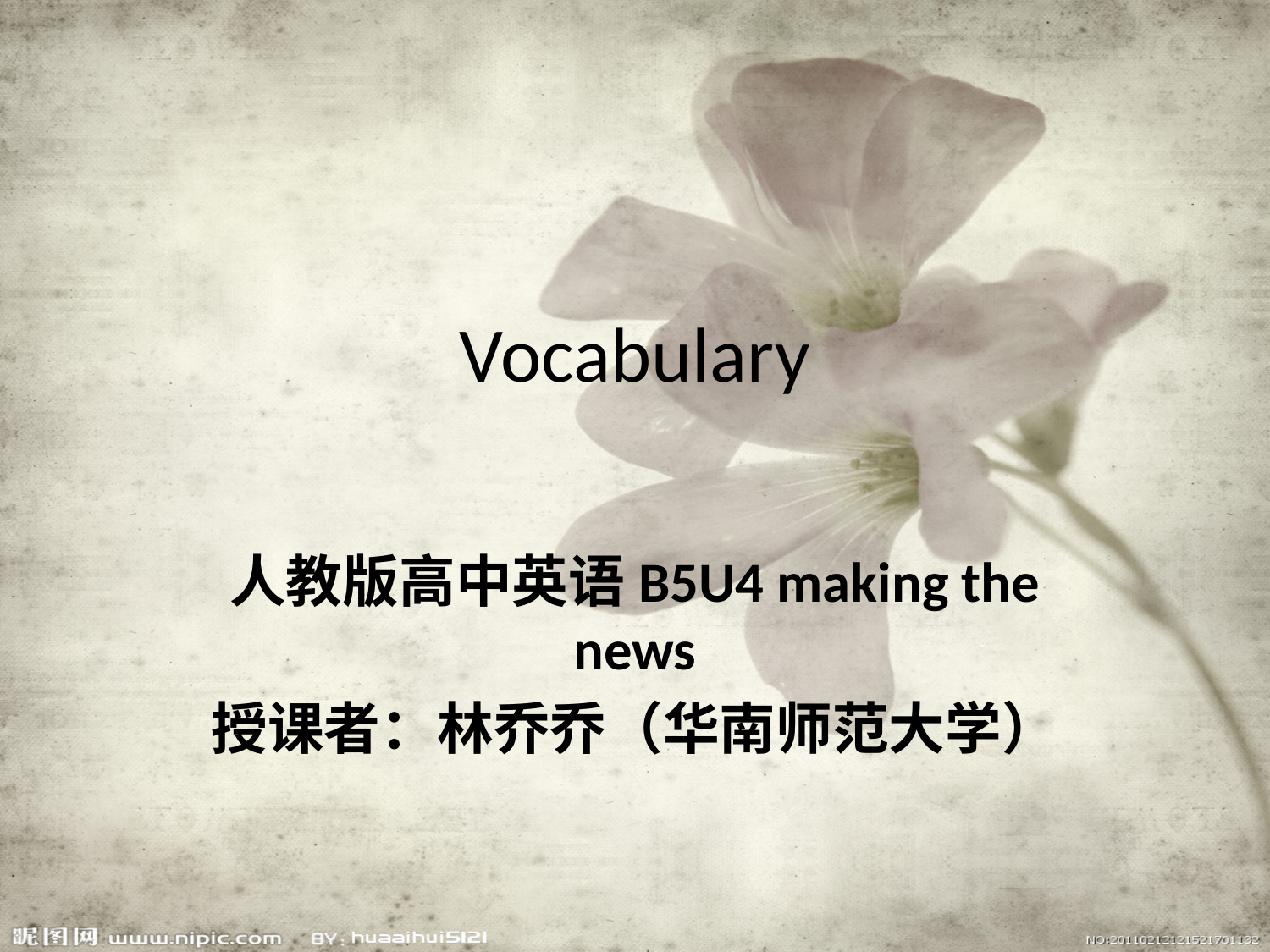

# Vocabulary
人教版高中英语B5U4 making the news
授课者：林乔乔（华南师范大学）